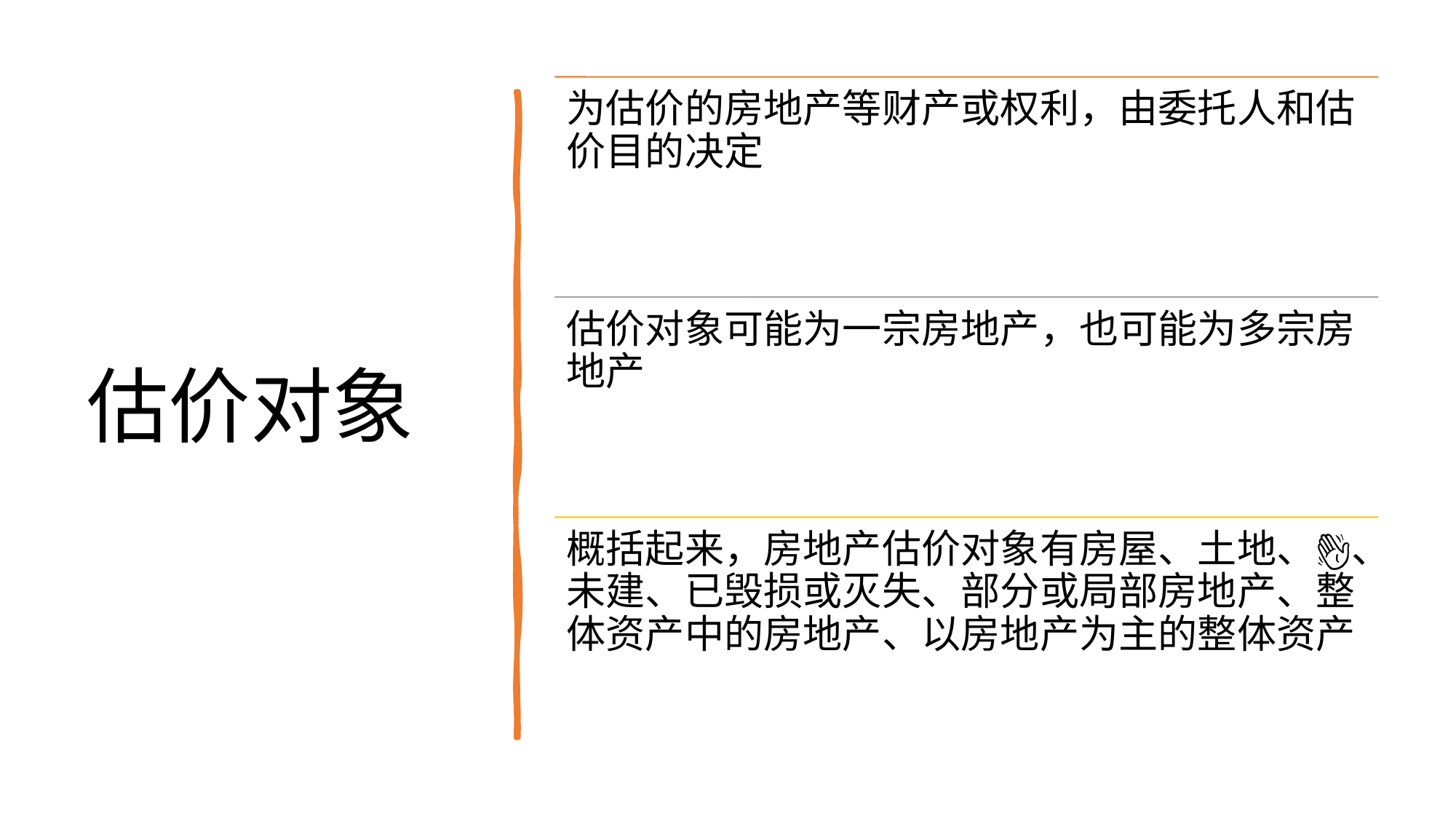

为估价的房地产等财产或权利，由委托人和估价目的决定
估价对象可能为一宗房地产，也可能为多宗房地产
概括起来，房地产估价对象有房屋、土地、👋、未建、已毁损或灭失、部分或局部房地产、整体资产中的房地产、以房地产为主的整体资产
# 估价对象